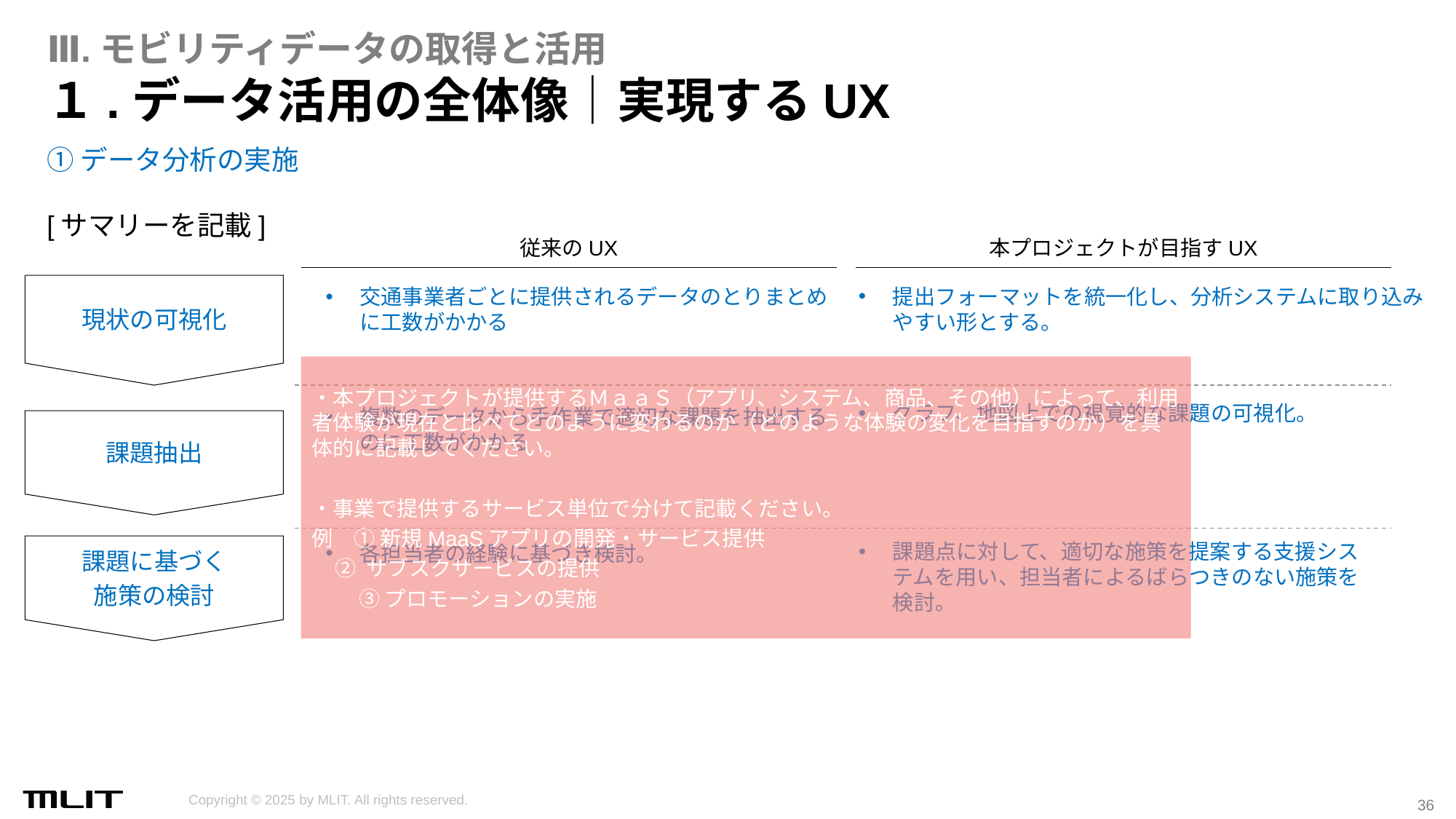

Ⅲ.モビリティデータの取得と活用
# １.データ活用の全体像│実現するUX
①データ分析の実施
[サマリーを記載]
従来のUX
本プロジェクトが目指すUX
現状の可視化
提出フォーマットを統一化し、分析システムに取り込みやすい形とする。
交通事業者ごとに提供されるデータのとりまとめに工数がかかる
・本プロジェクトが提供するＭａａＳ（アプリ、システム、商品、その他）によって、利用者体験が現在と比べてどのように変わるのか（どのような体験の変化を目指すのか）を具体的に記載してください。

・事業で提供するサービス単位で分けて記載ください。
例　① 新規MaaSアプリの開発・サービス提供
     ② サブスクサービスの提供
　　 ③ プロモーションの実施​
グラフ、地図上での視覚的な課題の可視化。
複数のデータから手作業で適切な課題を抽出するのに工数がかかる
課題抽出
課題点に対して、適切な施策を提案する支援システムを用い、担当者によるばらつきのない施策を検討。

課題に基づく
施策の検討
各担当者の経験に基づき検討。